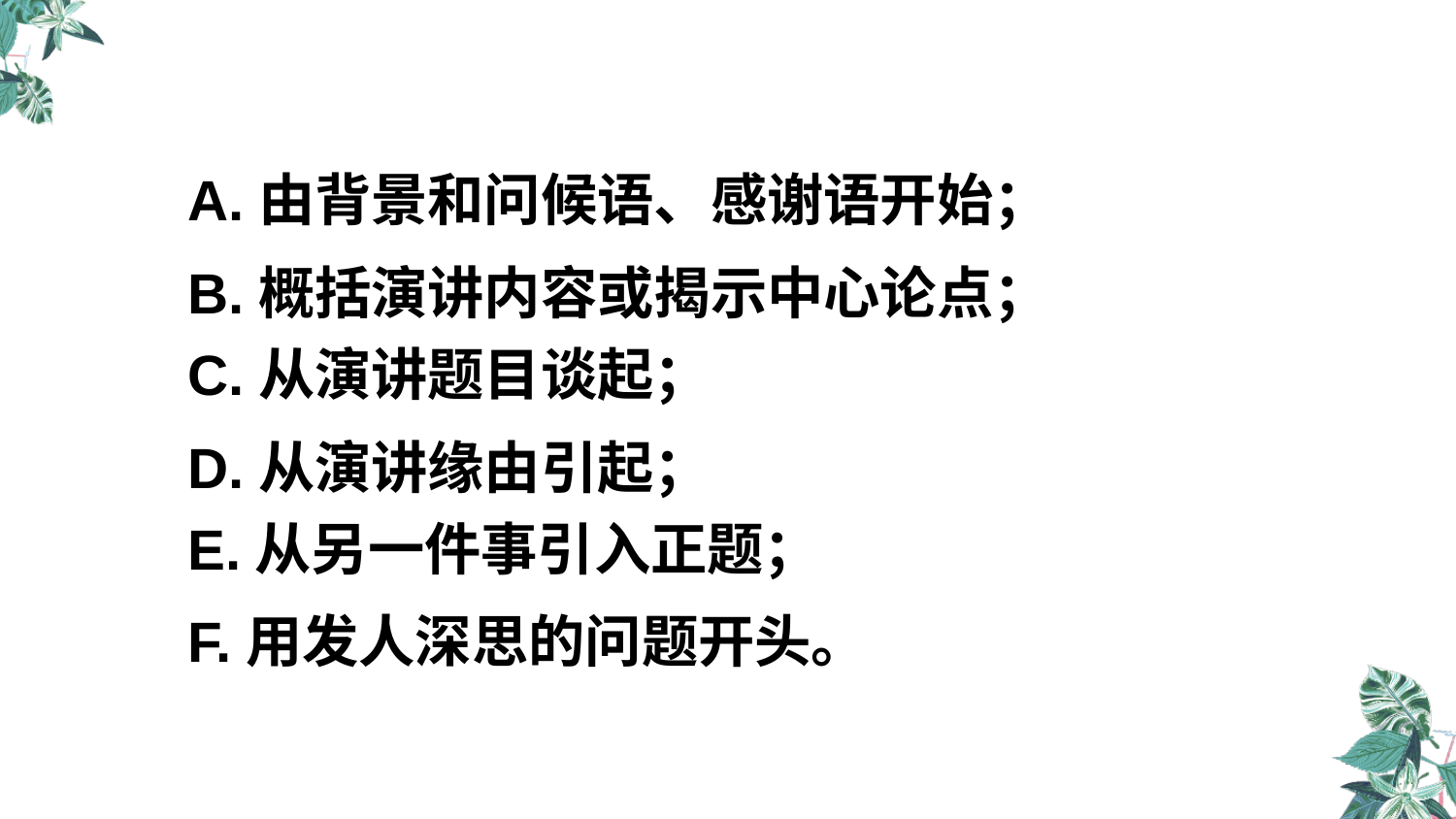

A.由背景和问候语、感谢语开始；
B.概括演讲内容或揭示中心论点；
C.从演讲题目谈起；
D.从演讲缘由引起；
E.从另一件事引入正题；
F.用发人深思的问题开头。